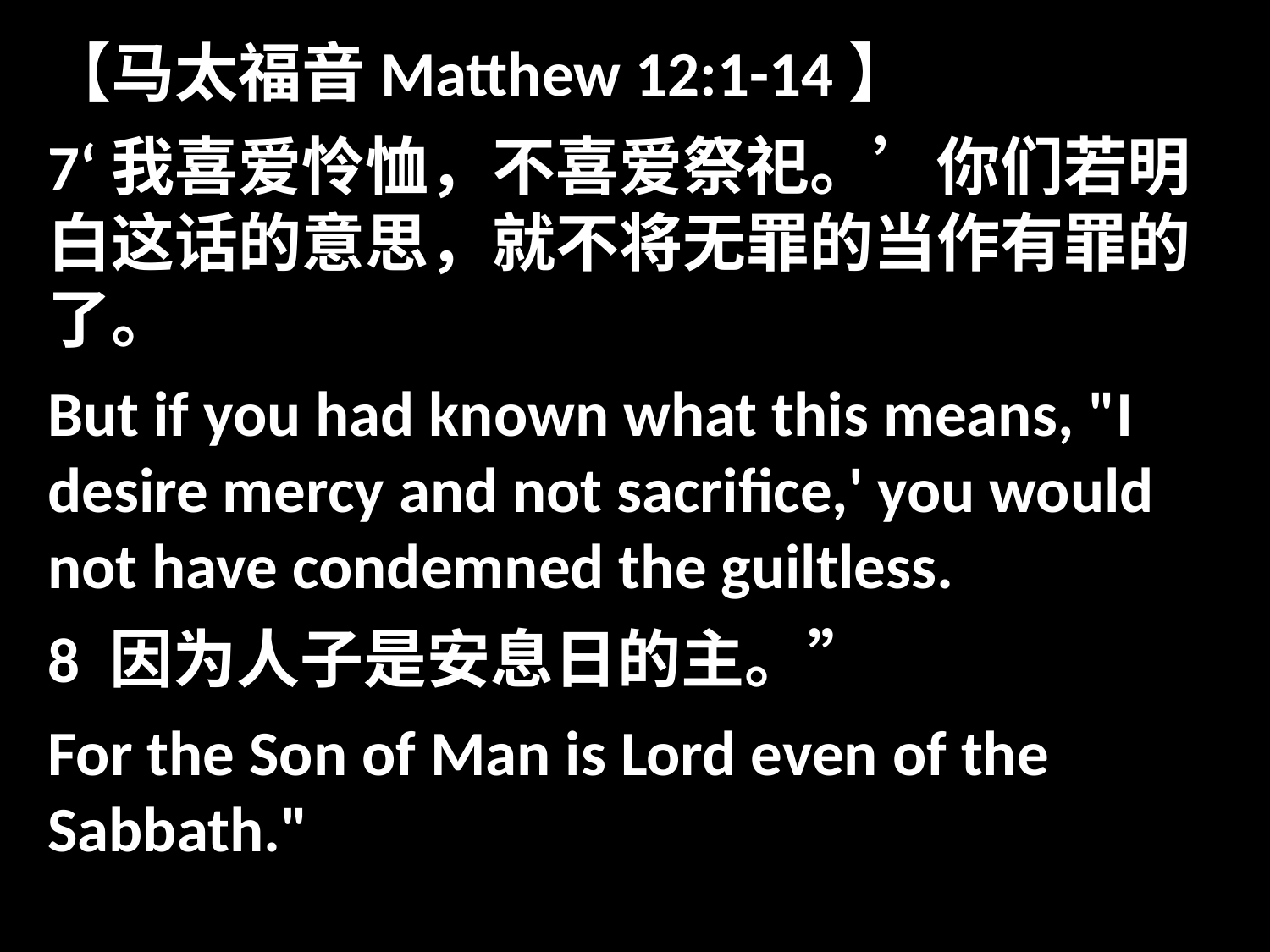

【马太福音Matthew 12:1-14】
7‘我喜爱怜恤，不喜爱祭祀。’你们若明白这话的意思，就不将无罪的当作有罪的了。
But if you had known what this means, "I desire mercy and not sacrifice,' you would not have condemned the guiltless.
8 因为人子是安息日的主。”
For the Son of Man is Lord even of the Sabbath."